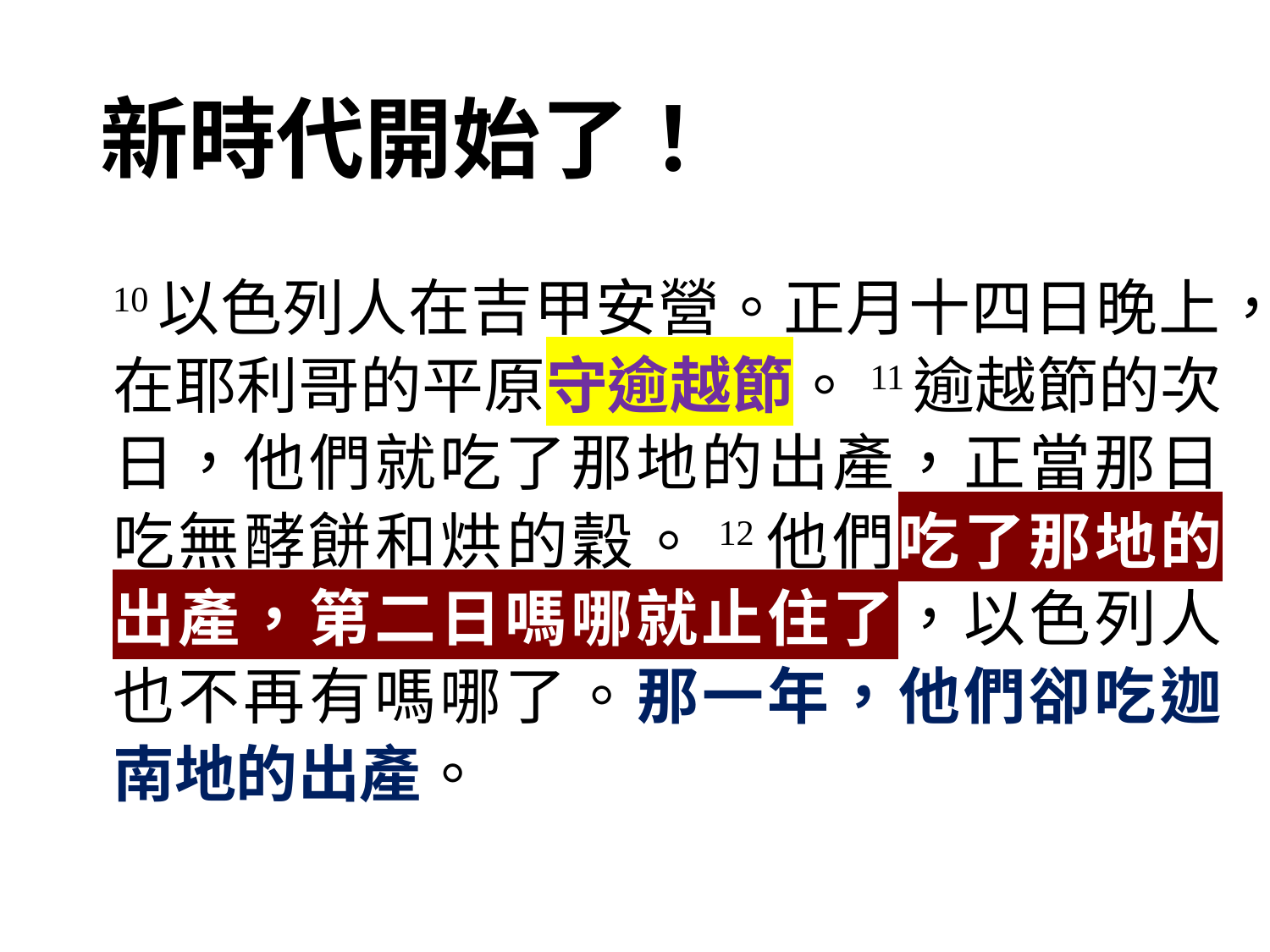

# 新時代開始了！
10以色列人在吉甲安營。正月十四日晚上，在耶利哥的平原守逾越節。11逾越節的次日，他們就吃了那地的出產，正當那日吃無酵餅和烘的穀。12他們吃了那地的出產，第二日嗎哪就止住了，以色列人也不再有嗎哪了。那一年，他們卻吃迦南地的出產。
2